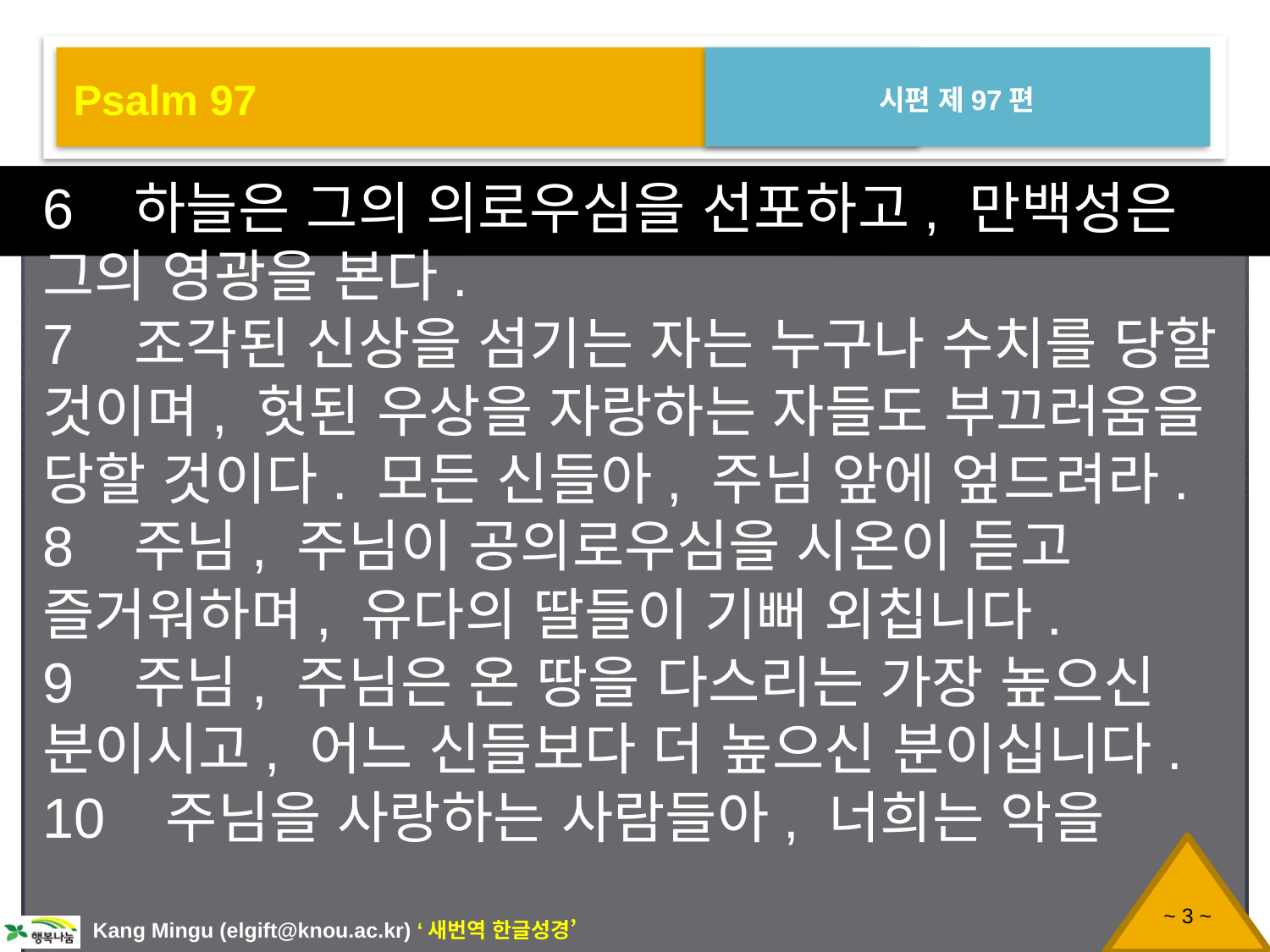

Psalm 97
시편 제97편
6   하늘은 그의 의로우심을 선포하고, 만백성은 그의 영광을 본다.
7   조각된 신상을 섬기는 자는 누구나 수치를 당할 것이며, 헛된 우상을 자랑하는 자들도 부끄러움을 당할 것이다. 모든 신들아, 주님 앞에 엎드려라.
8   주님, 주님이 공의로우심을 시온이 듣고 즐거워하며, 유다의 딸들이 기뻐 외칩니다.
9   주님, 주님은 온 땅을 다스리는 가장 높으신 분이시고, 어느 신들보다 더 높으신 분이십니다.
10   주님을 사랑하는 사람들아, 너희는 악을